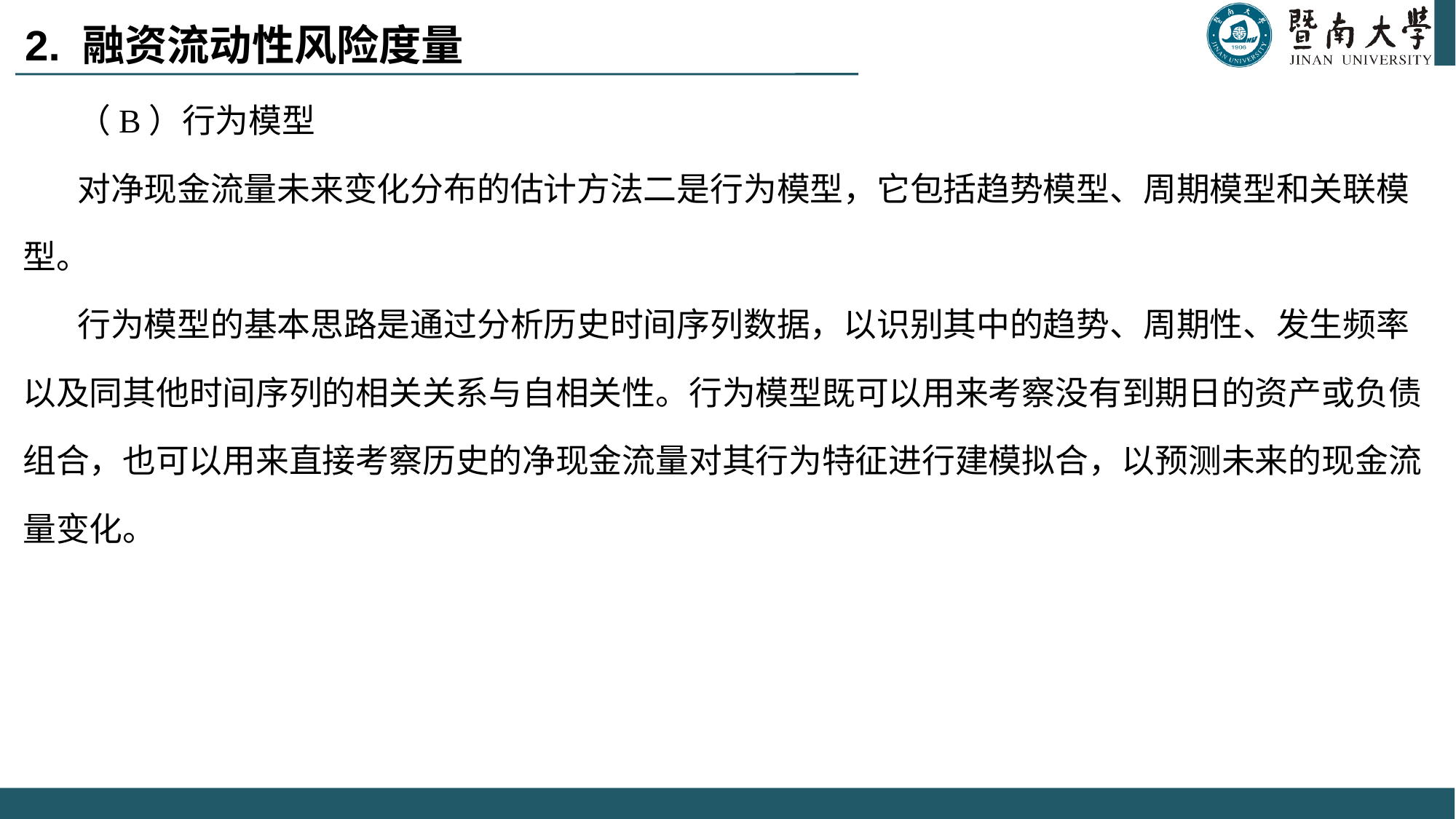

# 2. 融资流动性风险度量

（B）行为模型
对净现金流量未来变化分布的估计方法二是行为模型，它包括趋势模型、周期模型和关联模型。
行为模型的基本思路是通过分析历史时间序列数据，以识别其中的趋势、周期性、发生频率以及同其他时间序列的相关关系与自相关性。行为模型既可以用来考察没有到期日的资产或负债组合，也可以用来直接考察历史的净现金流量对其行为特征进行建模拟合，以预测未来的现金流量变化。